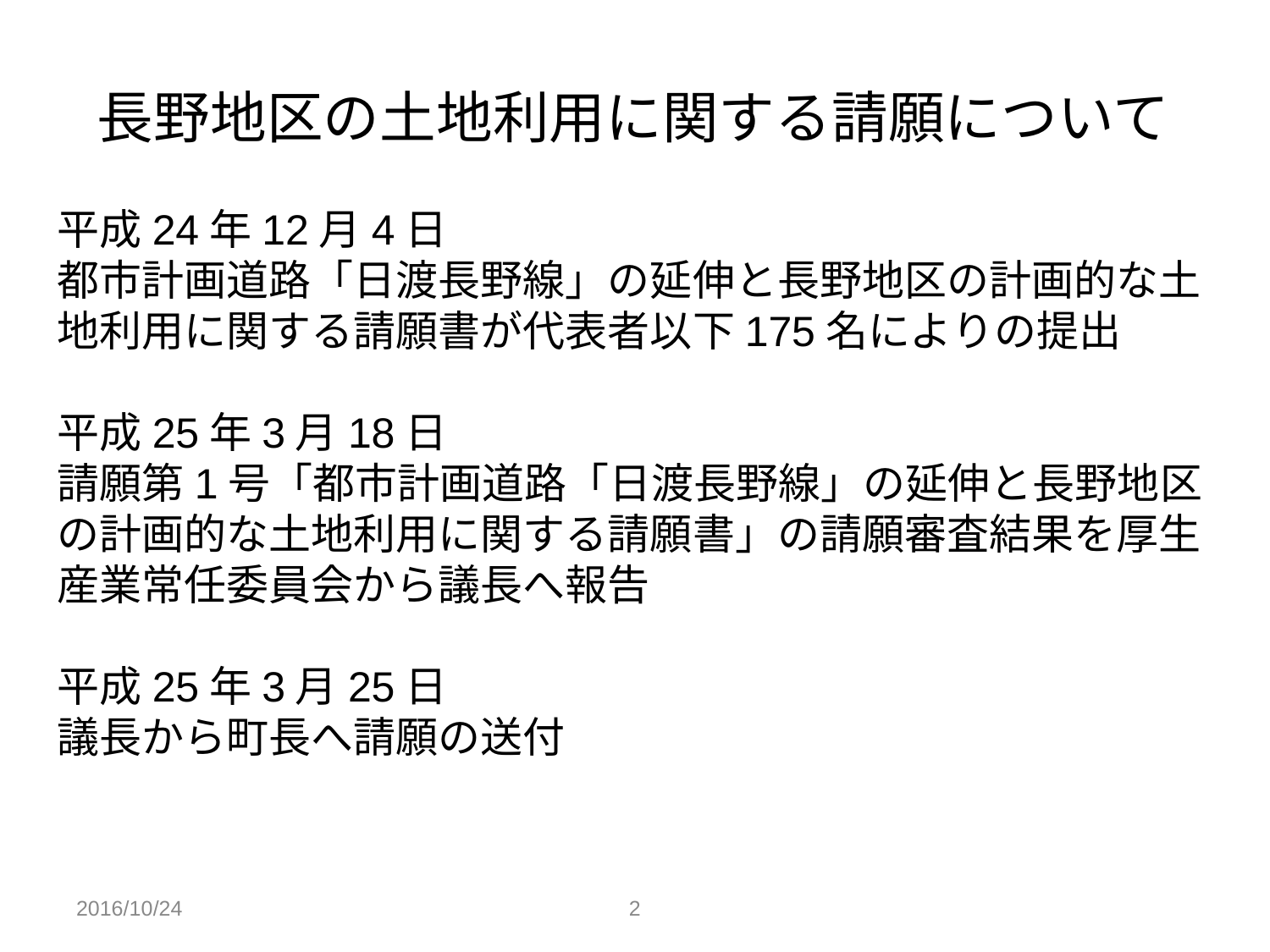

長野地区の土地利用に関する請願について
平成24年12月4日
都市計画道路「日渡長野線」の延伸と長野地区の計画的な土地利用に関する請願書が代表者以下175名によりの提出

平成25年3月18日
請願第1号「都市計画道路「日渡長野線」の延伸と長野地区の計画的な土地利用に関する請願書」の請願審査結果を厚生産業常任委員会から議長へ報告

平成25年3月25日
議長から町長へ請願の送付

2016/10/24
2